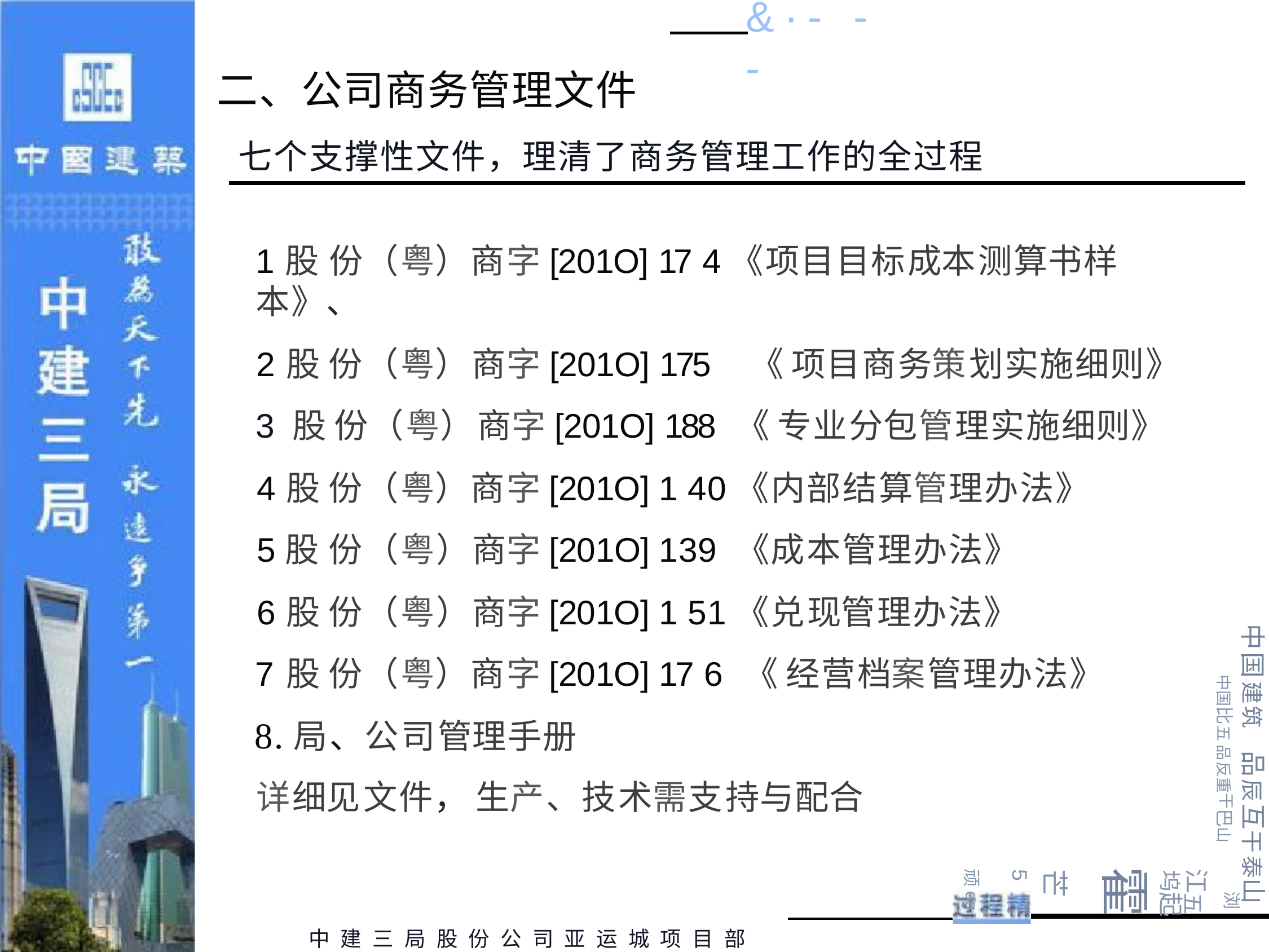

# &·- - -

二、公司商务管理文件
七个支撑性文件，理清了商务管理工作的全过程

1股份（粤）商字[201O] 17 4《项目目标成本测算书样本》、
2股份（粤）商字[201O] 175	《 项目商务策划实施细则》
3 股 份（粤）商字[201O] 188 《 专业分包管理实施细则》
4股份（粤）商字[201O] 1 40《内部结算管理办法》
5股份（粤）商字[201O] 139 《成本管理办法》
6股份（粤）商字[201O] 1 51《兑现管理办法》
7股份（粤）商字[201O] 17 6 《 经营档案管理办法》
8.局、公司管理手册
详细见文件， 生产、技术需支持与配合

中国建筑
中国比五 品反重干巴山
品辰互干泰山
浏
江五
坞起
霍
芒5
顽og

中建三局股份公司亚运城项目部